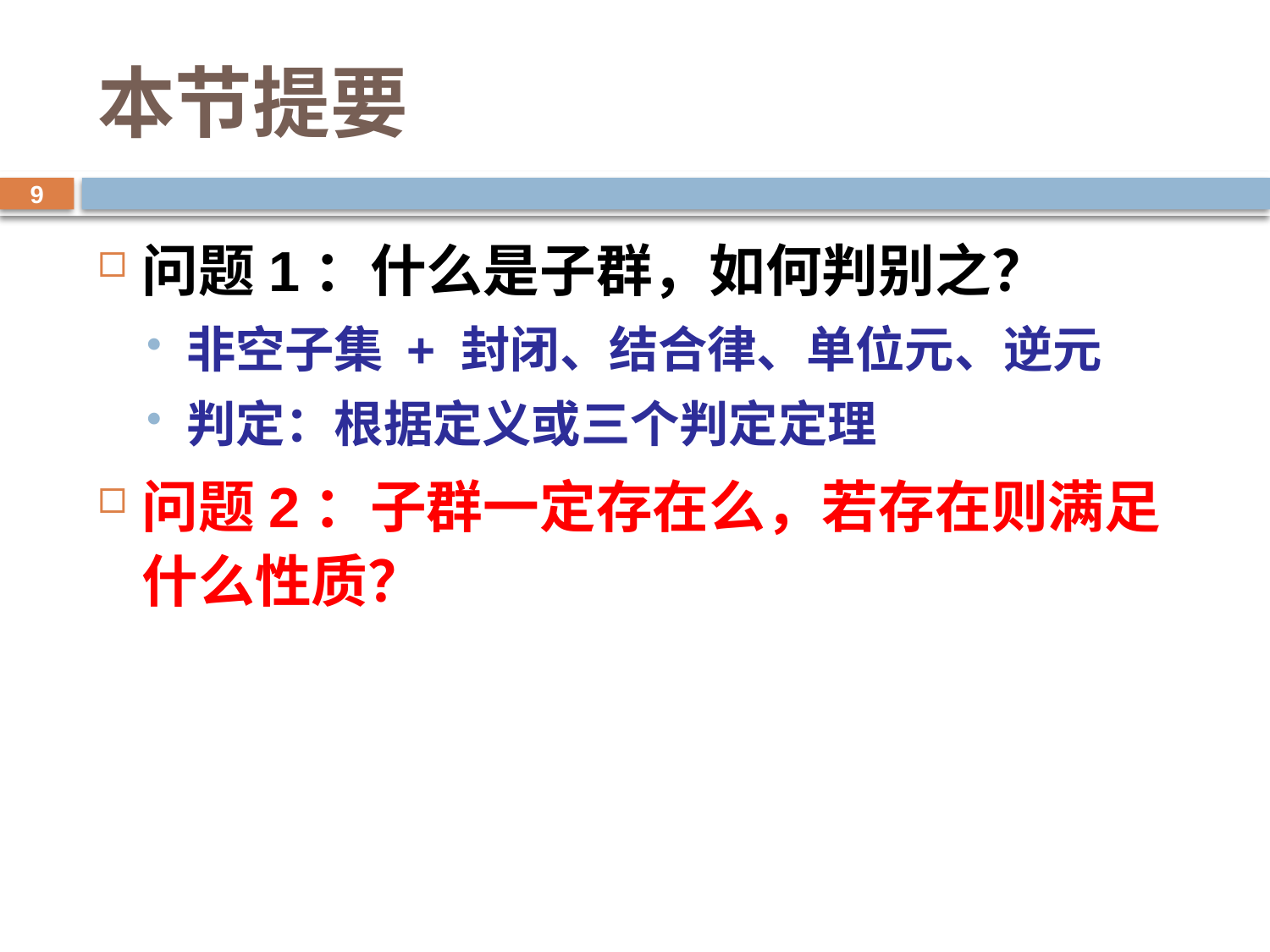

# 本节提要
9
问题1：什么是子群，如何判别之？
非空子集 + 封闭、结合律、单位元、逆元
判定：根据定义或三个判定定理
问题2：子群一定存在么，若存在则满足什么性质？